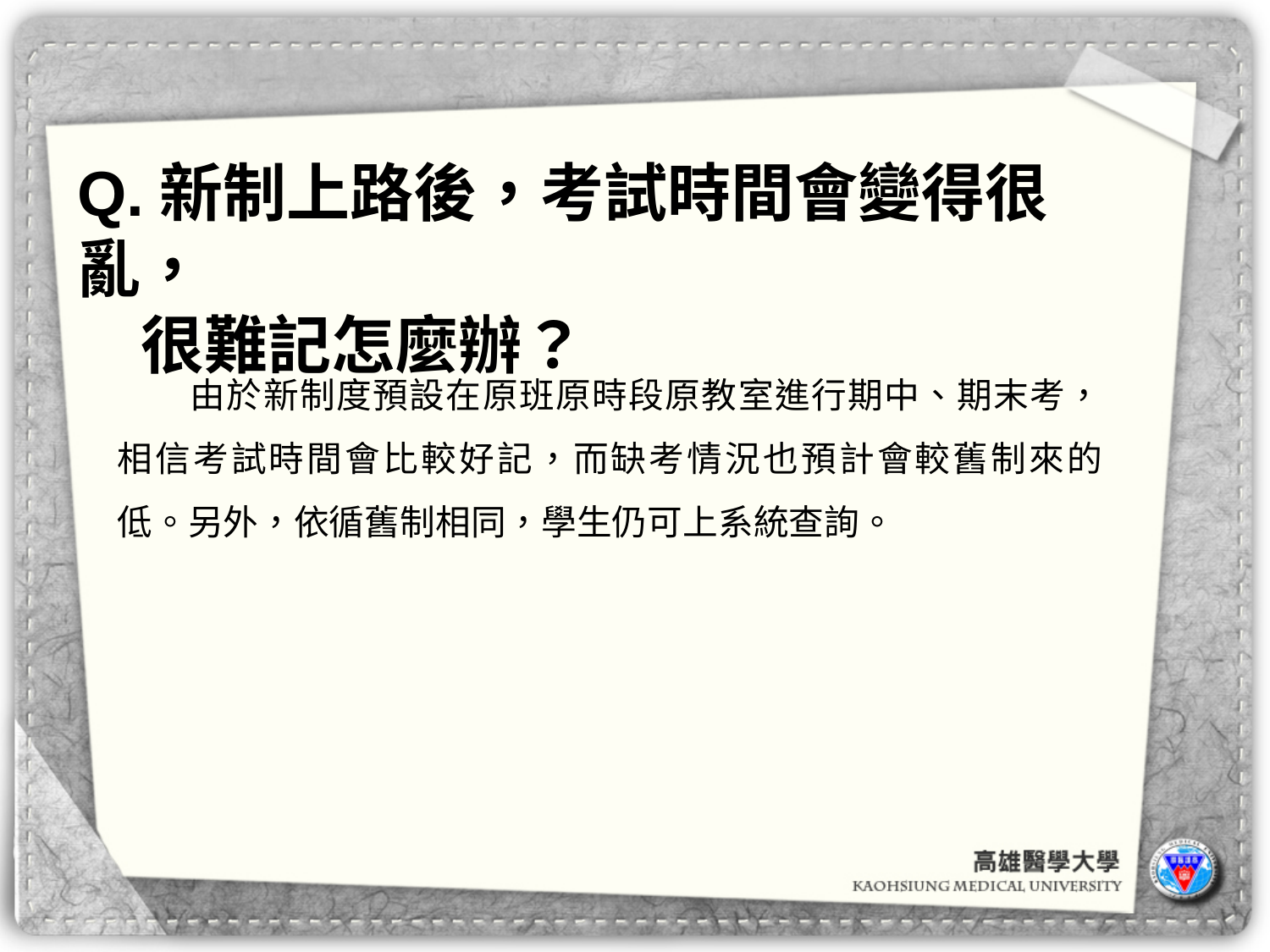

# Q.新制上路後，考試時間會變得很亂， 　很難記怎麼辦？
　　由於新制度預設在原班原時段原教室進行期中、期末考，相信考試時間會比較好記，而缺考情況也預計會較舊制來的低。另外，依循舊制相同，學生仍可上系統查詢。